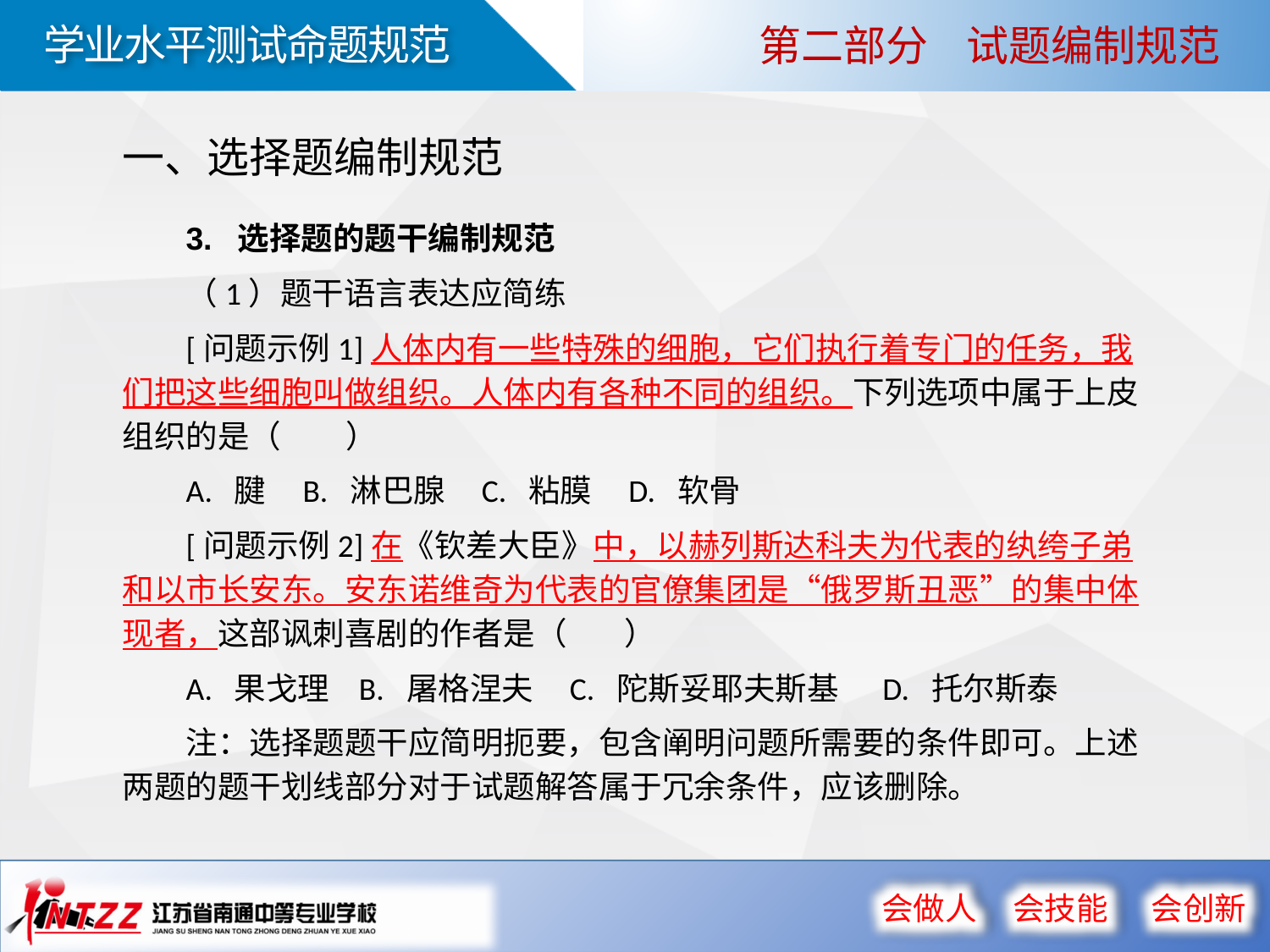

第二部分    试题编制规范
一、选择题编制规范
3.  选择题的题干编制规范
（1）题干语言表达应简练
[问题示例1]人体内有一些特殊的细胞，它们执行着专门的任务，我们把这些细胞叫做组织。人体内有各种不同的组织。下列选项中属于上皮组织的是（         ）
A.  腱    B.  淋巴腺    C.  粘膜    D.  软骨
[问题示例2]在《钦差大臣》中，以赫列斯达科夫为代表的纨绔子弟和以市长安东。安东诺维奇为代表的官僚集团是“俄罗斯丑恶”的集中体现者，这部讽刺喜剧的作者是（        ）
A.  果戈理   B.  屠格涅夫    C.  陀斯妥耶夫斯基     D.  托尔斯泰
注：选择题题干应简明扼要，包含阐明问题所需要的条件即可。上述两题的题干划线部分对于试题解答属于冗余条件，应该删除。